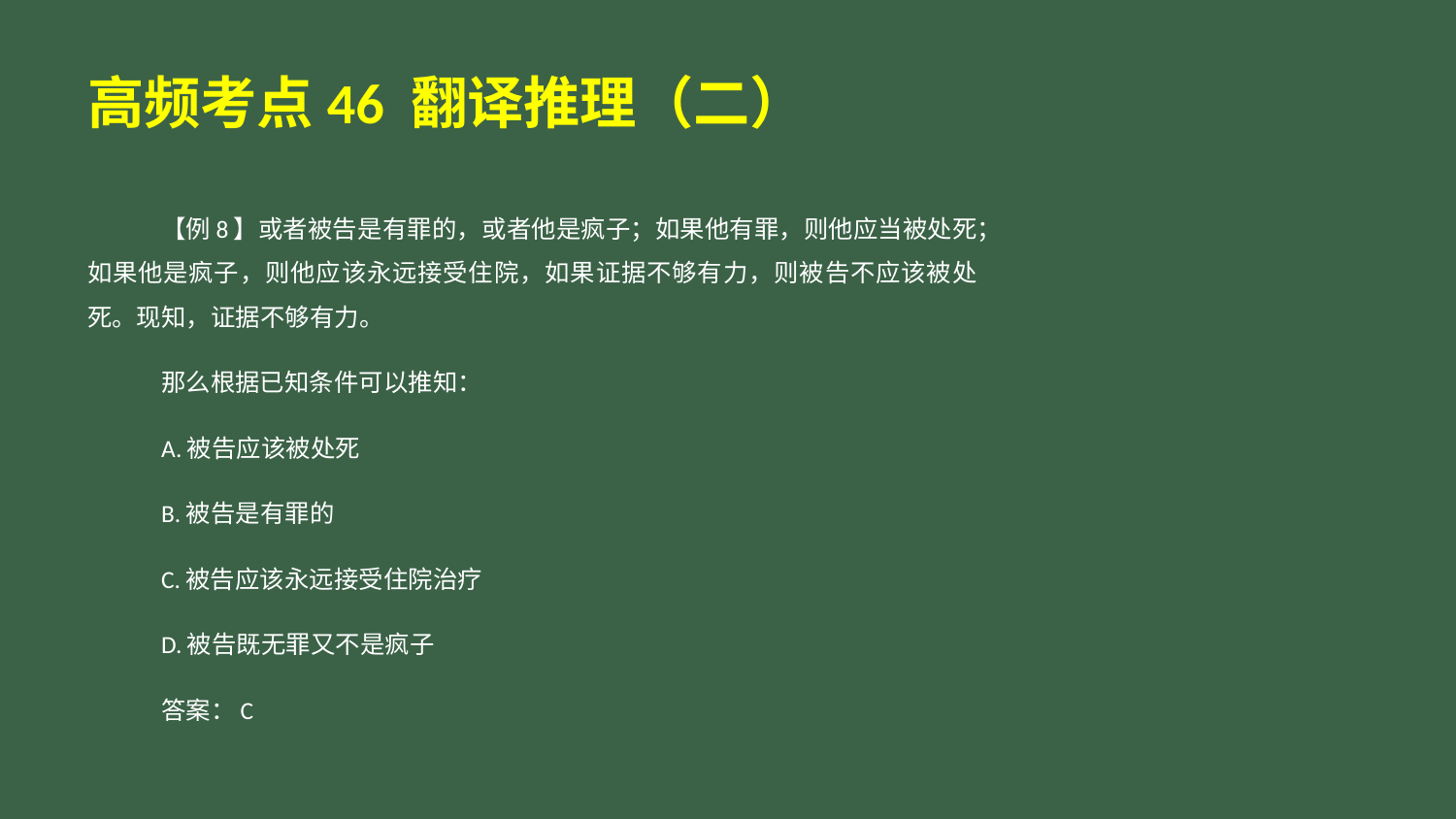

# 高频考点46 翻译推理（二）
【例8】或者被告是有罪的，或者他是疯子；如果他有罪，则他应当被处死；如果他是疯子，则他应该永远接受住院，如果证据不够有力，则被告不应该被处死。现知，证据不够有力。
那么根据已知条件可以推知：
A.被告应该被处死
B.被告是有罪的
C.被告应该永远接受住院治疗
D.被告既无罪又不是疯子
答案：C